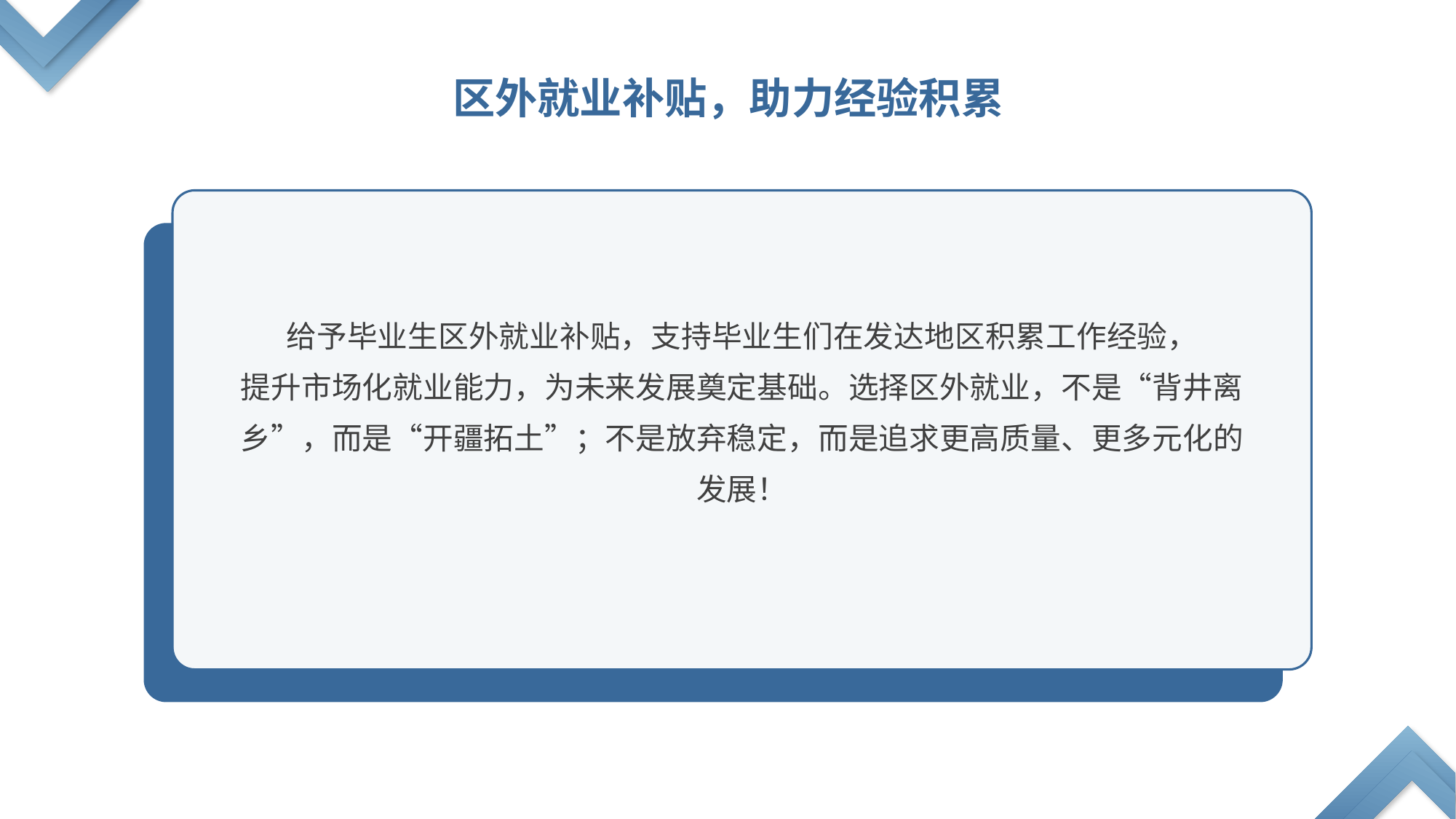

区外就业补贴，助力经验积累

给予毕业生区外就业补贴，支持毕业生们在发达地区积累工作经验，
提升市场化就业能力，为未来发展奠定基础。选择区外就业，不是“背井离乡”，而是“开疆拓土”；不是放弃稳定，而是追求更高质量、更多元化的发展！